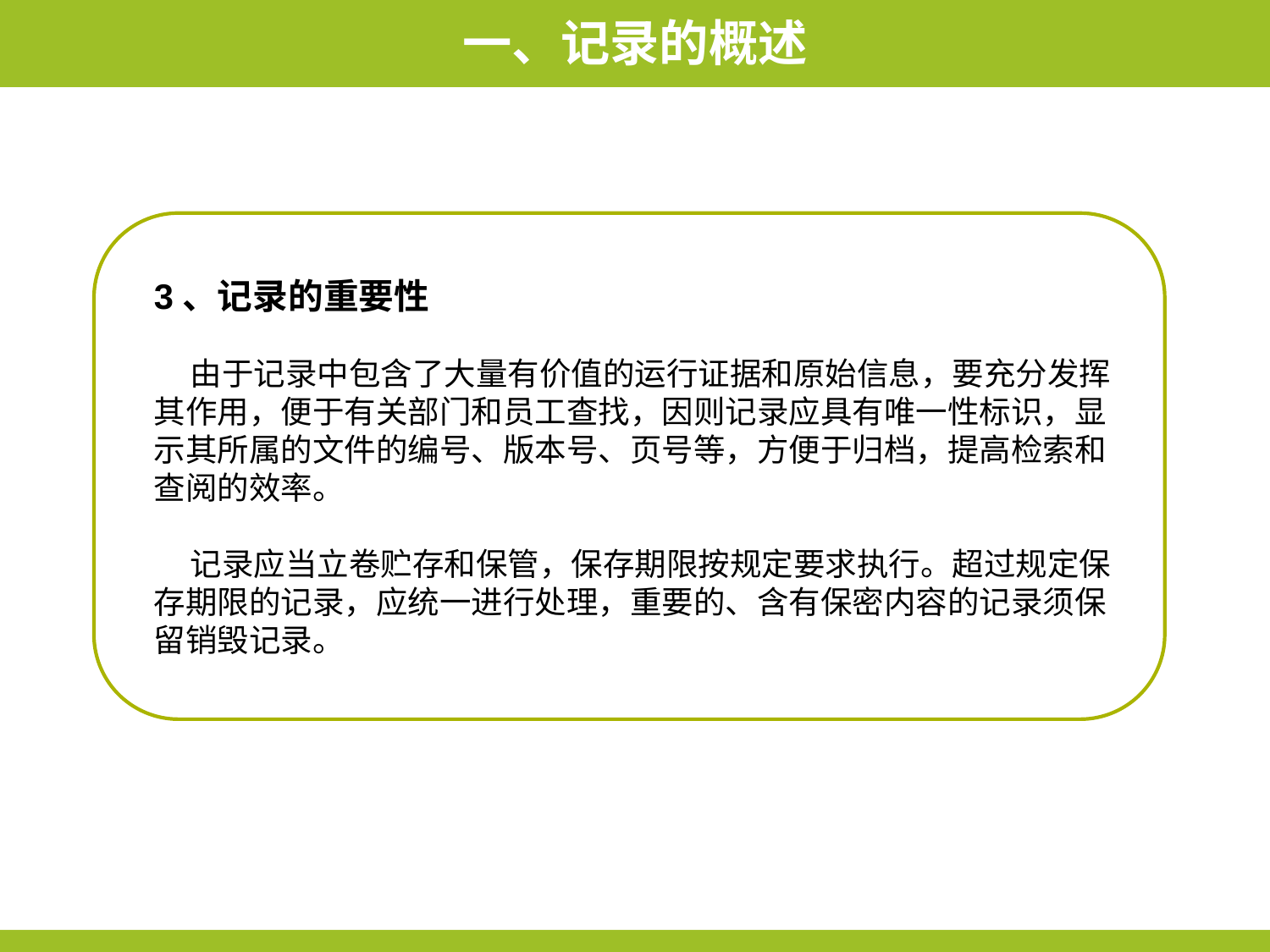

# 一、记录的概述
3、记录的重要性

    由于记录中包含了大量有价值的运行证据和原始信息，要充分发挥其作用，便于有关部门和员工查找，因则记录应具有唯一性标识，显示其所属的文件的编号、版本号、页号等，方便于归档，提高检索和查阅的效率。

    记录应当立卷贮存和保管，保存期限按规定要求执行。超过规定保存期限的记录，应统一进行处理，重要的、含有保密内容的记录须保留销毁记录。
记录的概述